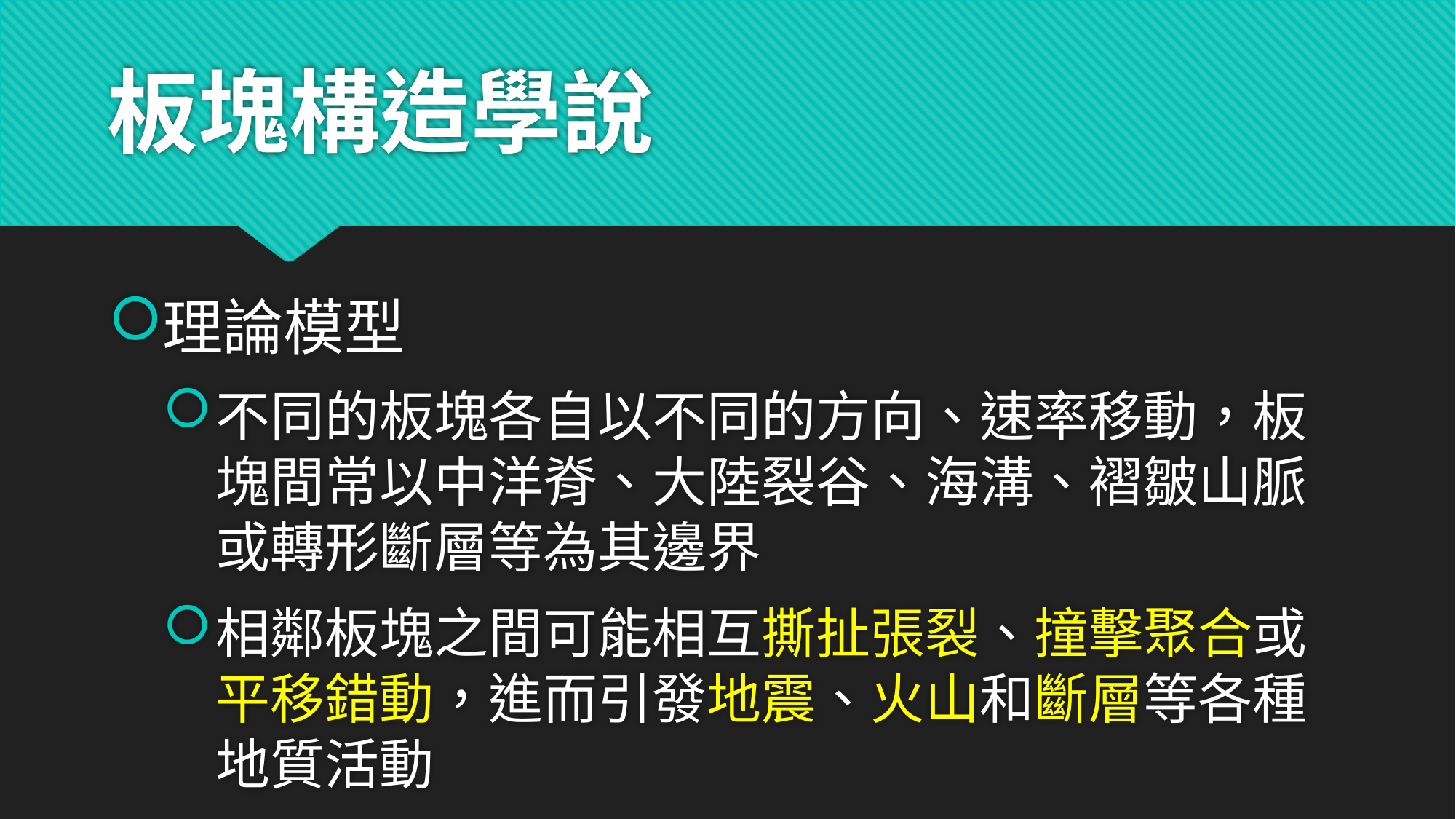

# 板塊構造學說
理論模型
不同的板塊各自以不同的方向、速率移動，板塊間常以中洋脊、大陸裂谷、海溝、褶皺山脈或轉形斷層等為其邊界
相鄰板塊之間可能相互撕扯張裂、撞擊聚合或平移錯動，進而引發地震、火山和斷層等各種地質活動